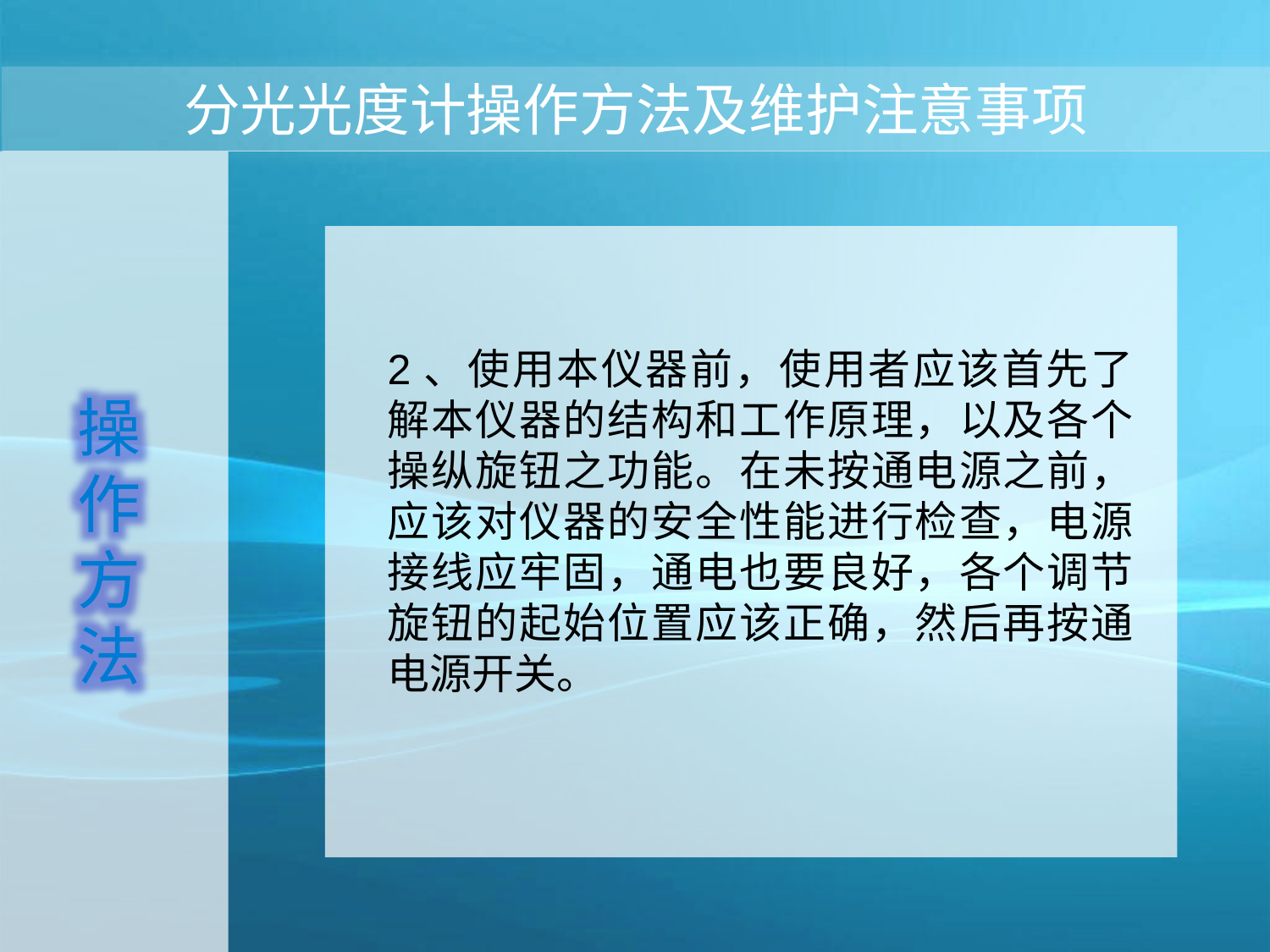

# 分光光度计操作方法及维护注意事项

2、使用本仪器前，使用者应该首先了解本仪器的结构和工作原理，以及各个操纵旋钮之功能。在未按通电源之前，应该对仪器的安全性能进行检查，电源接线应牢固，通电也要良好，各个调节旋钮的起始位置应该正确，然后再按通电源开关。
操作方法